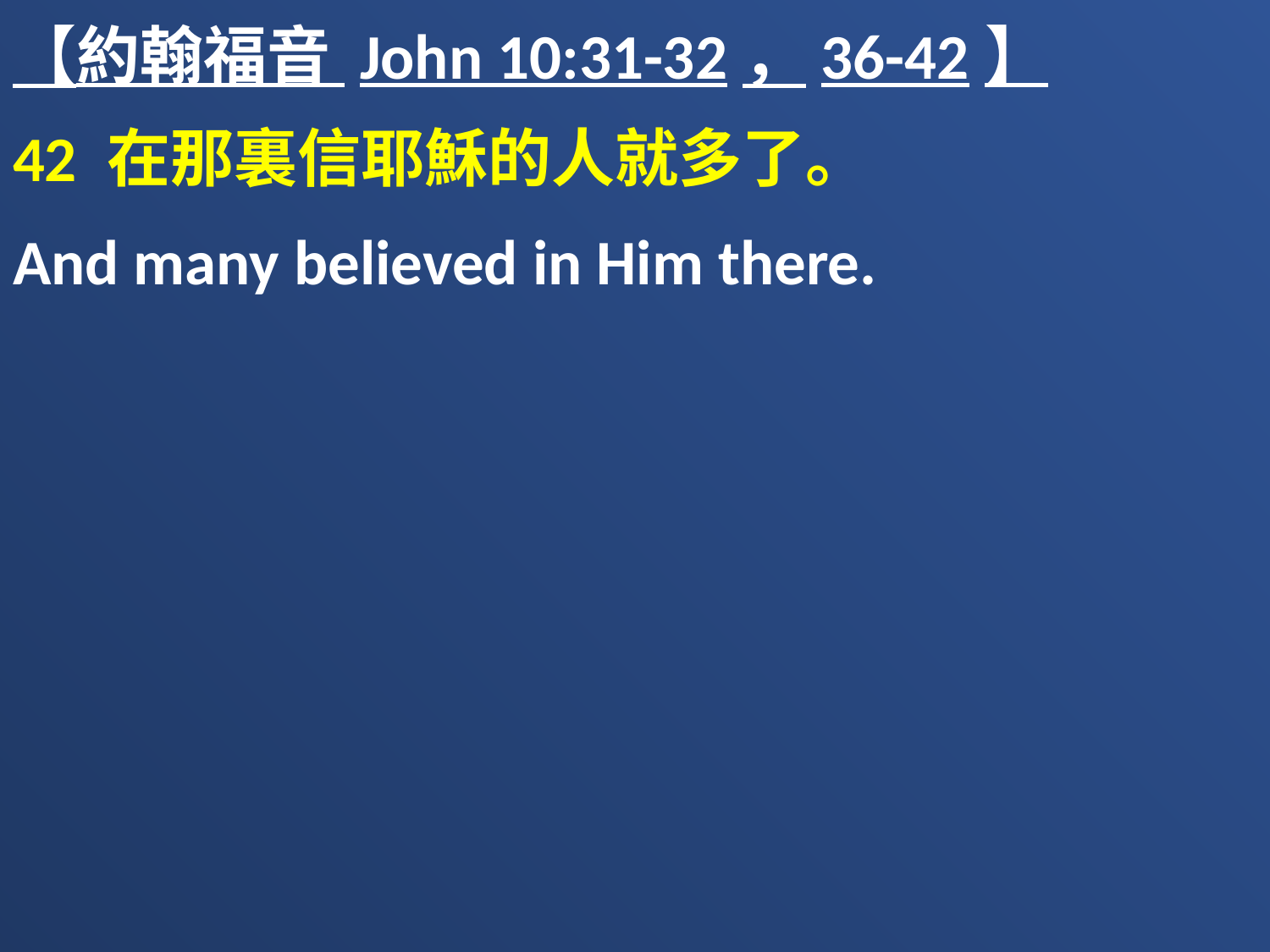

【約翰福音 John 10:31-32，36-42】
42 在那裏信耶穌的人就多了。
And many believed in Him there.